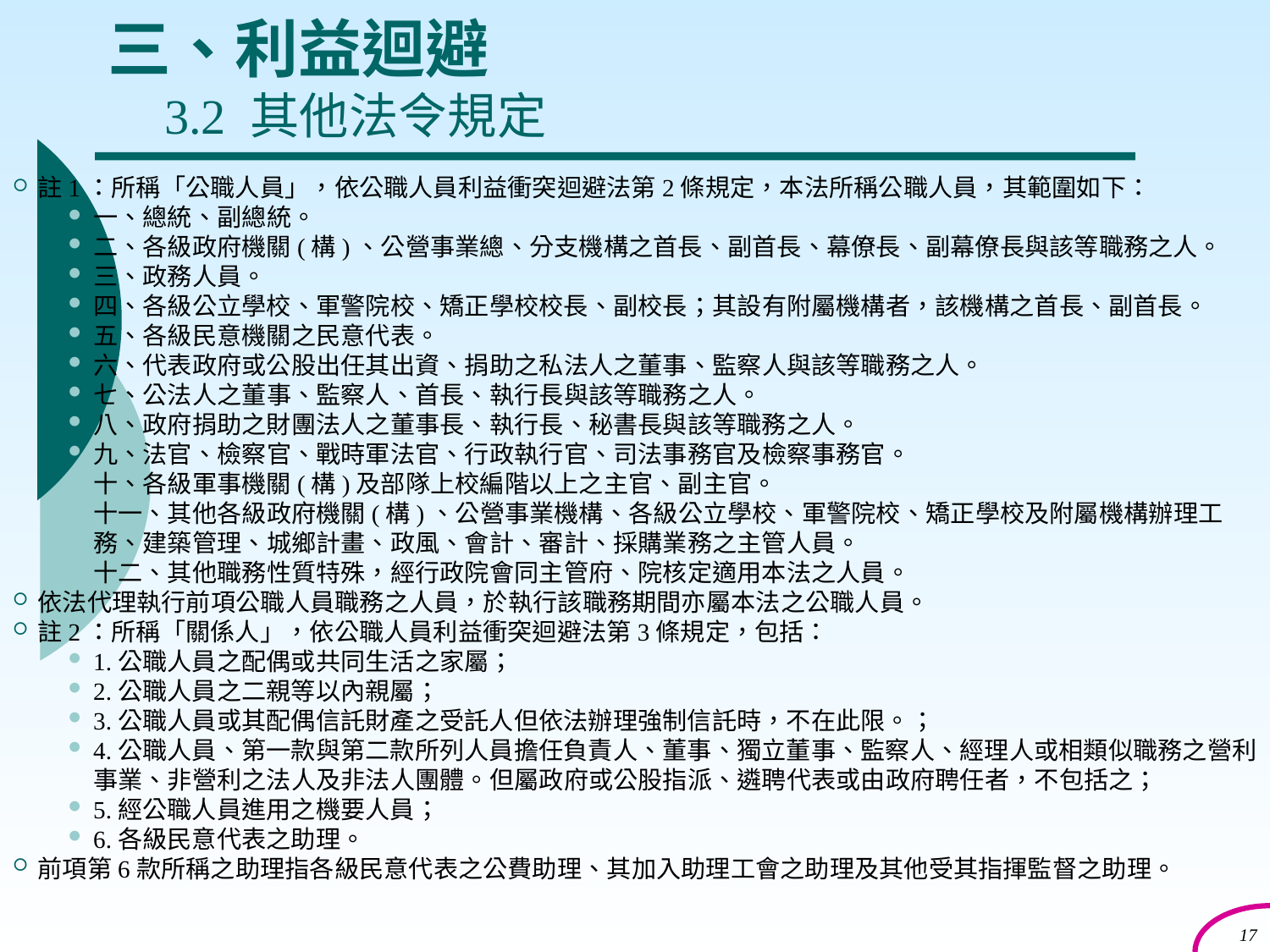

# 三、利益迴避 3.2 其他法令規定
註1：所稱「公職人員」，依公職人員利益衝突迴避法第2條規定，本法所稱公職人員，其範圍如下：
一、總統、副總統。
二、各級政府機關(構)、公營事業總、分支機構之首長、副首長、幕僚長、副幕僚長與該等職務之人。
三、政務人員。
四、各級公立學校、軍警院校、矯正學校校長、副校長；其設有附屬機構者，該機構之首長、副首長。
五、各級民意機關之民意代表。
六、代表政府或公股出任其出資、捐助之私法人之董事、監察人與該等職務之人。
七、公法人之董事、監察人、首長、執行長與該等職務之人。
八、政府捐助之財團法人之董事長、執行長、秘書長與該等職務之人。
九、法官、檢察官、戰時軍法官、行政執行官、司法事務官及檢察事務官。
十、各級軍事機關(構)及部隊上校編階以上之主官、副主官。
十一、其他各級政府機關(構)、公營事業機構、各級公立學校、軍警院校、矯正學校及附屬機構辦理工務、建築管理、城鄉計畫、政風、會計、審計、採購業務之主管人員。
十二、其他職務性質特殊，經行政院會同主管府、院核定適用本法之人員。
依法代理執行前項公職人員職務之人員，於執行該職務期間亦屬本法之公職人員。
註2：所稱「關係人」，依公職人員利益衝突迴避法第3條規定，包括：
1.公職人員之配偶或共同生活之家屬；
2.公職人員之二親等以內親屬；
3.公職人員或其配偶信託財產之受託人但依法辦理強制信託時，不在此限。；
4.公職人員、第一款與第二款所列人員擔任負責人、董事、獨立董事、監察人、經理人或相類似職務之營利事業、非營利之法人及非法人團體。但屬政府或公股指派、遴聘代表或由政府聘任者，不包括之；
5.經公職人員進用之機要人員；
6.各級民意代表之助理。
前項第6款所稱之助理指各級民意代表之公費助理、其加入助理工會之助理及其他受其指揮監督之助理。
17